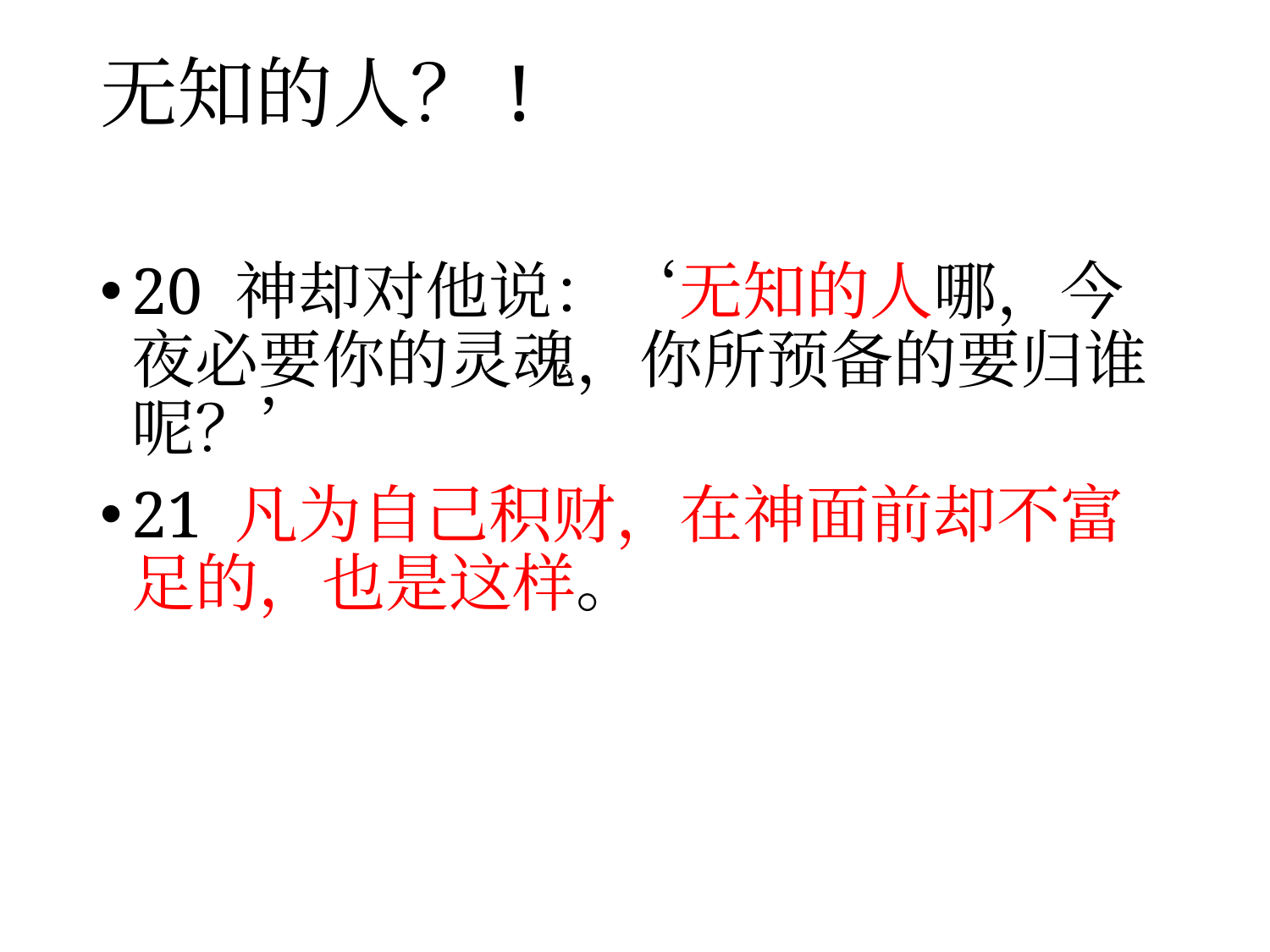

# 无知的人？!
20 神却对他说：‘无知的人哪，今夜必要你的灵魂，你所预备的要归谁呢？’
21 凡为自己积财，在神面前却不富足的，也是这样。